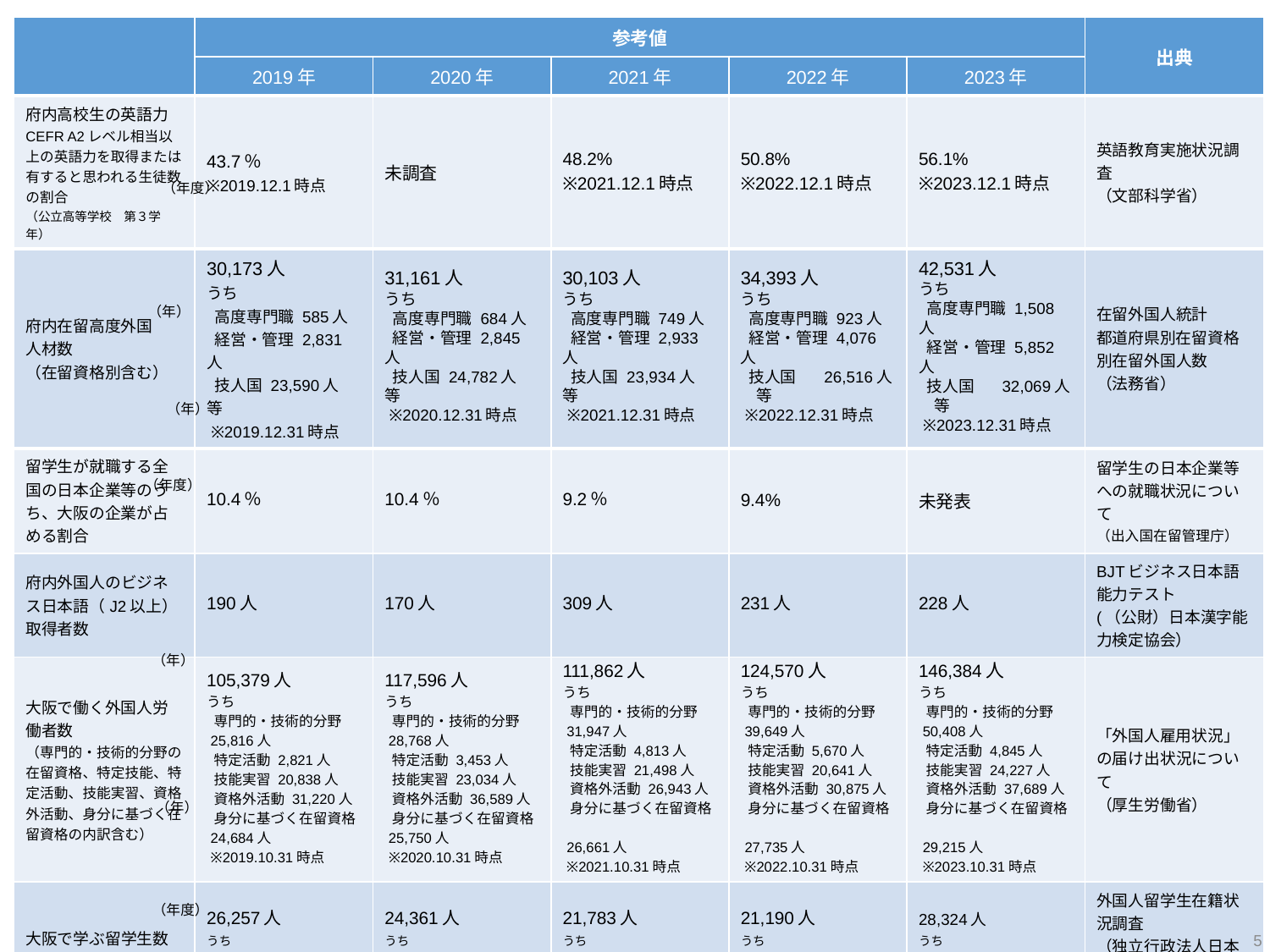

|  | 参考値 |  |  |  |  | 出典 |
| --- | --- | --- | --- | --- | --- | --- |
|  | 2019年 | 2020年 | 2021年 | 2022年 | 2023年 |  |
| 府内高校生の英語力 CEFR A2レベル相当以上の英語力を取得または有すると思われる生徒数の割合 （公立高等学校　第３学年） | 43.7％ ※2019.12.1時点 | 未調査 | 48.2% ※2021.12.1時点 | 50.8% ※2022.12.1時点 | 56.1% ※2023.12.1時点 | 英語教育実施状況調査 （文部科学省） |
| 府内在留高度外国 人材数 （在留資格別含む） | 30,173人 うち 高度専門職 585人 経営・管理 2,831人 技人国 23,590人　等 ※2019.12.31時点 | 31,161人 うち 高度専門職 684人 経営・管理 2,845人 技人国 24,782人　等 ※2020.12.31時点 | 30,103人 うち 高度専門職 749人 経営・管理 2,933人 技人国 23,934人　等 ※2021.12.31時点 | 34,393人 うち 高度専門職 923人 経営・管理 4,076人 技人国 　 26,516人　等 ※2022.12.31時点 | 42,531人 うち 高度専門職 1,508人 経営・管理 5,852人 技人国 　 32,069人　等 ※2023.12.31時点 | 在留外国人統計 都道府県別在留資格別在留外国人数 （法務省） |
| 留学生が就職する全国の日本企業等のうち、大阪の企業が占める割合 | 10.4％ | 10.4％ | 9.2％ | 9.4% | 未発表 | 留学生の日本企業等への就職状況について （出入国在留管理庁） |
| 府内外国人のビジネス日本語（J2以上）取得者数 | 190人 | 170人 | 309人 | 231人 | 228人 | BJTビジネス日本語能力テスト (（公財）日本漢字能力検定協会） |
| 大阪で働く外国人労働者数 （専門的・技術的分野の在留資格、特定技能、特定活動、技能実習、資格外活動、身分に基づく在留資格の内訳含む） | 105,379人 うち 専門的・技術的分野 25,816人 特定活動 2,821人 技能実習 20,838人 資格外活動 31,220人 身分に基づく在留資格 24,684人 ※2019.10.31時点 | 117,596人 うち 専門的・技術的分野 28,768人 特定活動 3,453人 技能実習 23,034人 資格外活動 36,589人 身分に基づく在留資格 25,750人 ※2020.10.31時点 | 111,862人 うち 専門的・技術的分野 31,947人 特定活動 4,813人 技能実習 21,498人 資格外活動 26,943人 身分に基づく在留資格 26,661人 ※2021.10.31時点 | 124,570人 うち 専門的・技術的分野 39,649人 特定活動 5,670人 技能実習 20,641人 資格外活動 30,875人 身分に基づく在留資格 27,735人 ※2022.10.31時点 | 146,384人 うち 専門的・技術的分野 50,408人 特定活動 4,845人 技能実習 24,227人 資格外活動 37,689人 身分に基づく在留資格 29,215人 ※2023.10.31時点 | 「外国人雇用状況」の届け出状況について （厚生労働省） |
| 大阪で学ぶ留学生数 （大学・短大、高専・専修等、日本語教育機関の内訳を含む） | 26,257人 うち 大学・短大 9,592人 高専・専修等 8,742人 日本語教育機関 7,923人 ※2019.5.1時点 | 24,361人 うち 大学・短大 9,458人 高専・専修等 8,774人 日本語教育機関 6,129人 ※2020.5.1時点 | 21,783人 うち 大学・短大 9,083人 高専・専修等 8,777人 日本語教育機関 3,923人 ※2021.5.1時点 | 21,190人 うち 大学・短大 8,900人 高専・専修等 7,181人 日本語教育機関 5,109人 ※2022.5.1時点 | 28,324人 うち 大学・短大 10,151人 高専・専修等 6,768人 日本語教育機関11,405人 ※2023.5.1時点 | 外国人留学生在籍状況調査 （独立行政法人日本学生支援機（JASSO）） 府内留学生数等調査 （大阪府国際課） |
| 大阪外国企業誘致センター（O-BIC）による外国企業の誘致件数 | 35件 | 20件 | 18件 | 23件 | 34件 | 大阪外国企業誘致センター（O-BIC）公表 |
（年度）
（年）
（年）
（年度）
（年）
（年）
（年度）
5